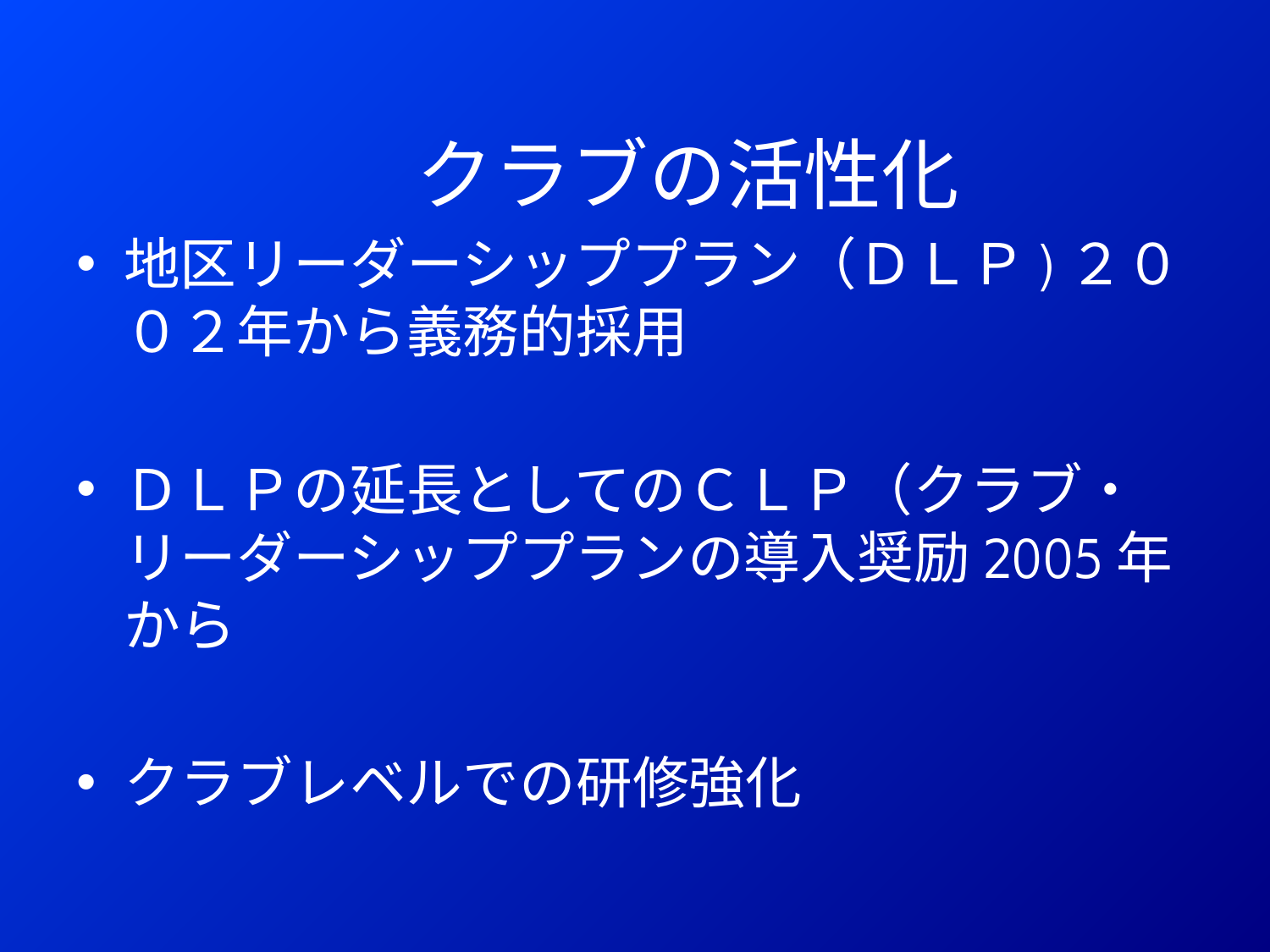

クラブの活性化
地区リーダーシッププラン（ＤＬＰ)２００２年から義務的採用

ＤＬＰの延長としてのＣＬＰ（クラブ・リーダーシッププランの導入奨励2005年から

クラブレベルでの研修強化